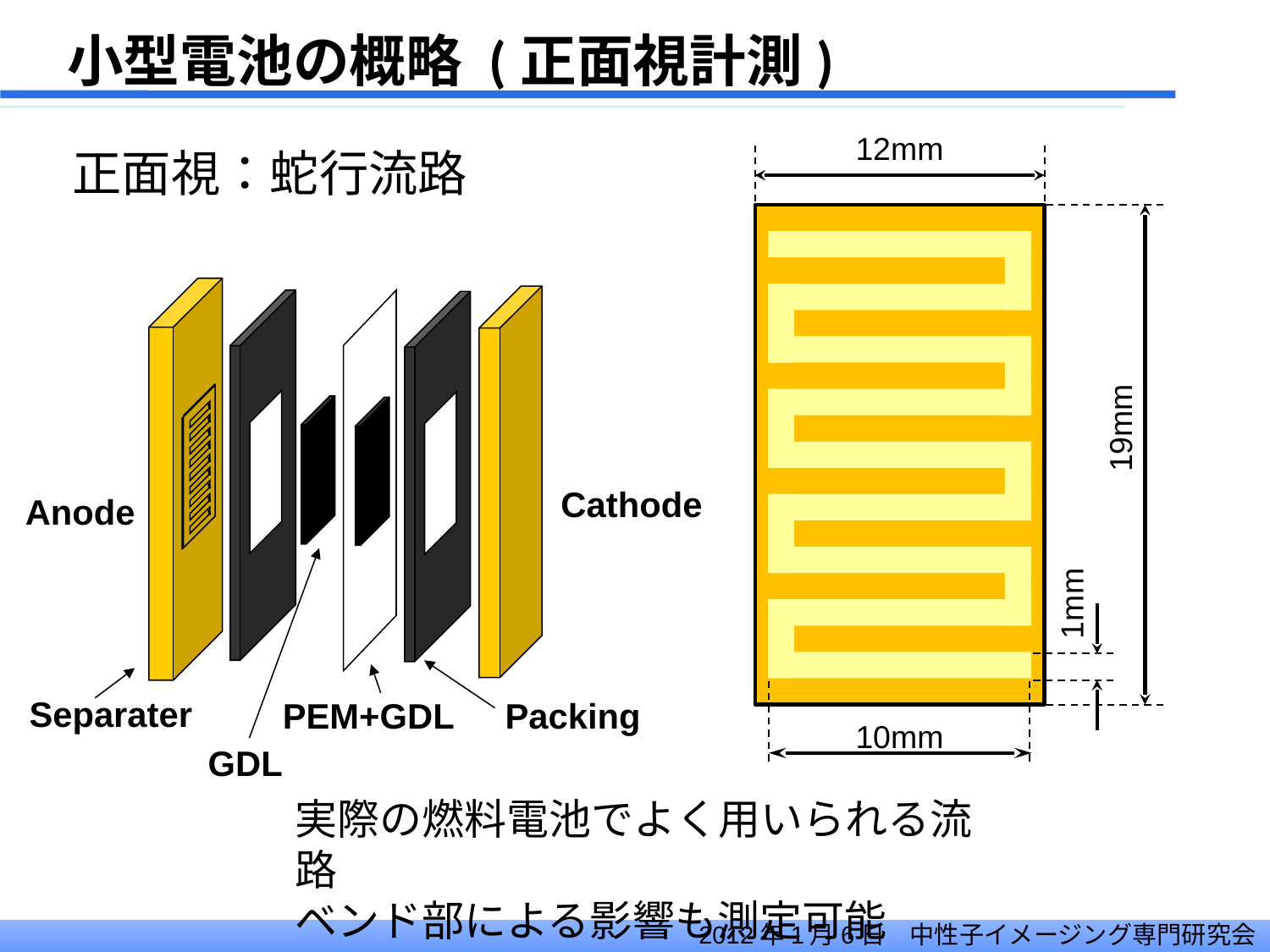

小型電池の概略 (正面視計測)
12mm
正面視：蛇行流路

Cathode
Anode

Separater
Packing
PEM+GDL
GDL
19mm
1mm
10mm
実際の燃料電池でよく用いられる流路
ベンド部による影響も測定可能